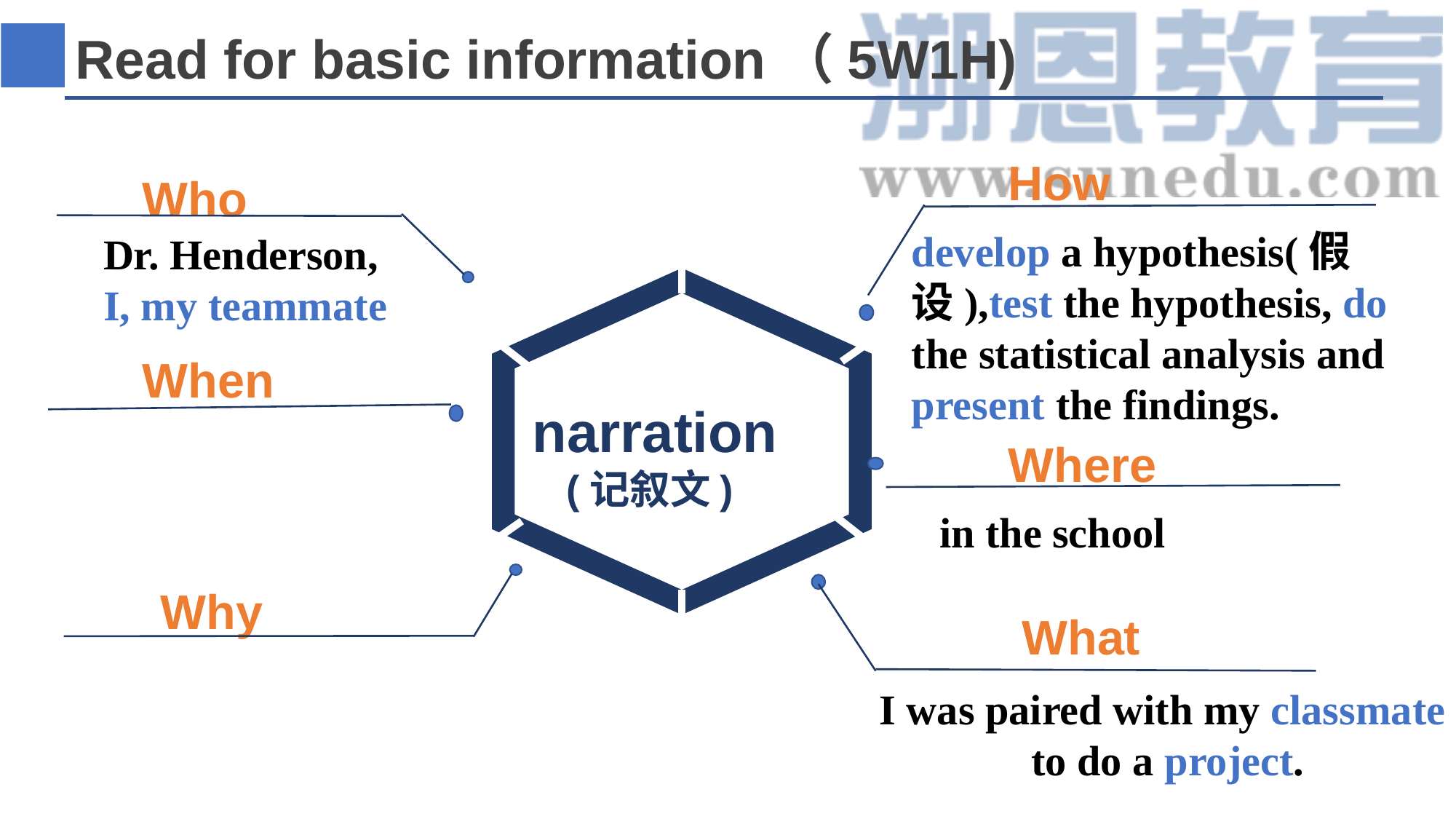

Read for basic information（5W1H)

How
Who

develop a hypothesis(假设),test the hypothesis, do the statistical analysis and present the findings.

Dr. Henderson, I, my teammate

narration
   (记叙文)
When
Where
in the school
Why
What
I was paired with my classmate
to do a project.